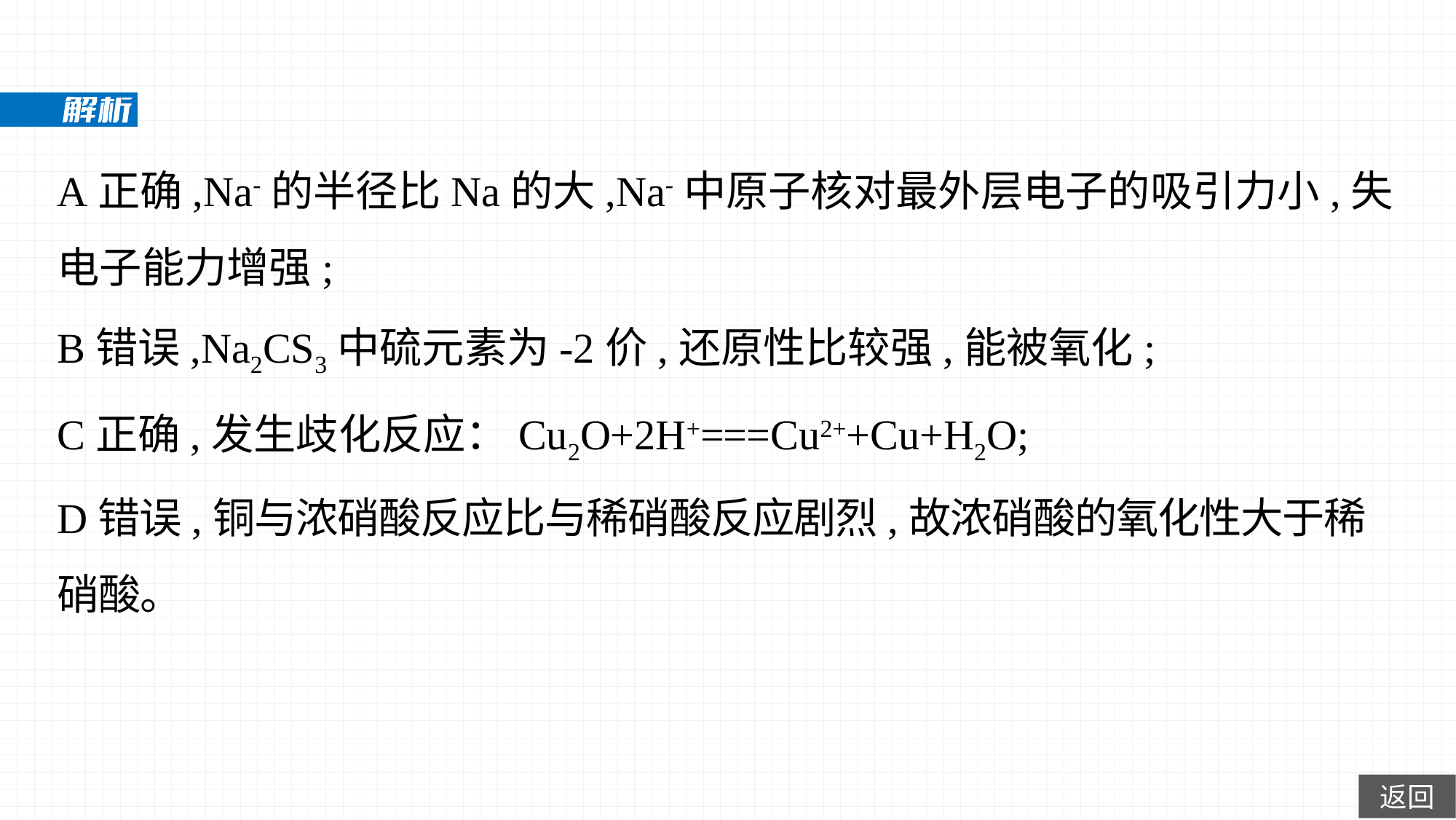

A正确,Na-的半径比Na的大,Na-中原子核对最外层电子的吸引力小,失电子能力增强;
B错误,Na2CS3中硫元素为-2价,还原性比较强,能被氧化;
C正确,发生歧化反应：Cu2O+2H+===Cu2++Cu+H2O;
D错误,铜与浓硝酸反应比与稀硝酸反应剧烈,故浓硝酸的氧化性大于稀硝酸。
返回